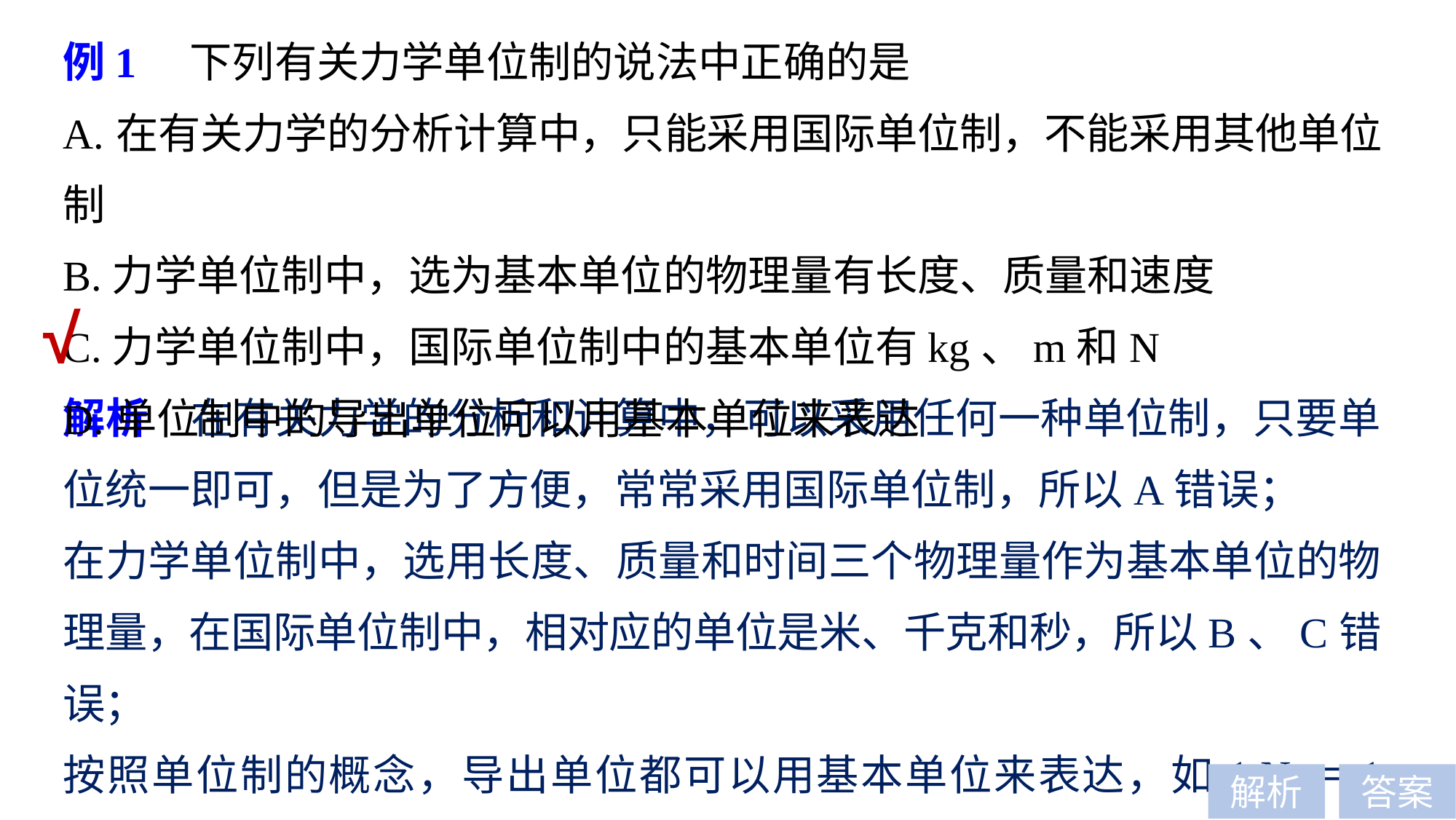

例1　下列有关力学单位制的说法中正确的是
A.在有关力学的分析计算中，只能采用国际单位制，不能采用其他单位制
B.力学单位制中，选为基本单位的物理量有长度、质量和速度
C.力学单位制中，国际单位制中的基本单位有kg、m和N
D.单位制中的导出单位可以用基本单位来表达
√
解析　在有关力学的分析和计算中，可以采用任何一种单位制，只要单位统一即可，但是为了方便，常常采用国际单位制，所以A错误；
在力学单位制中，选用长度、质量和时间三个物理量作为基本单位的物理量，在国际单位制中，相对应的单位是米、千克和秒，所以B、C错误；
按照单位制的概念，导出单位都可以用基本单位来表达，如1 N＝1 kg·m/s2，所以D正确.
解析
答案